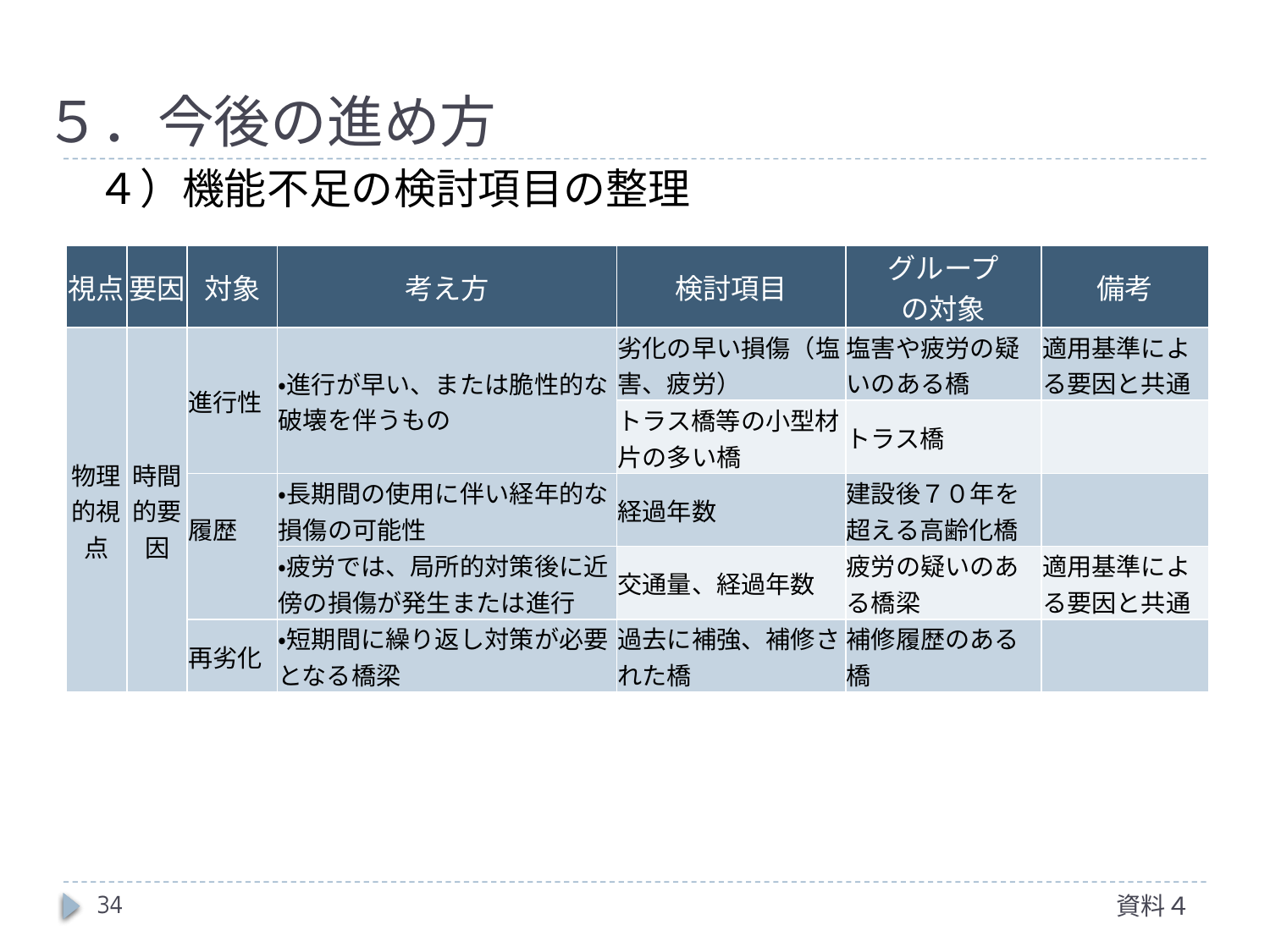

# ５．今後の進め方
４）機能不足の検討項目の整理
| 視点 | 要因 | 対象 | 考え方 | 検討項目 | グループ の対象 | 備考 |
| --- | --- | --- | --- | --- | --- | --- |
| 物理的視点 | 時間的要因 | 進行性 | ・進行が早い、または脆性的な破壊を伴うもの | 劣化の早い損傷（塩害、疲労） | 塩害や疲労の疑いのある橋 | 適用基準による要因と共通 |
|  |  |  |  | トラス橋等の小型材片の多い橋 | トラス橋 |  |
|  |  | 履歴 | ・長期間の使用に伴い経年的な損傷の可能性 | 経過年数 | 建設後７０年を超える高齢化橋 |  |
|  |  |  | ・疲労では、局所的対策後に近傍の損傷が発生または進行 | 交通量、経過年数 | 疲労の疑いのある橋梁 | 適用基準による要因と共通 |
|  |  | 再劣化 | ・短期間に繰り返し対策が必要となる橋梁 | 過去に補強、補修された橋 | 補修履歴のある橋 |  |
34
資料４